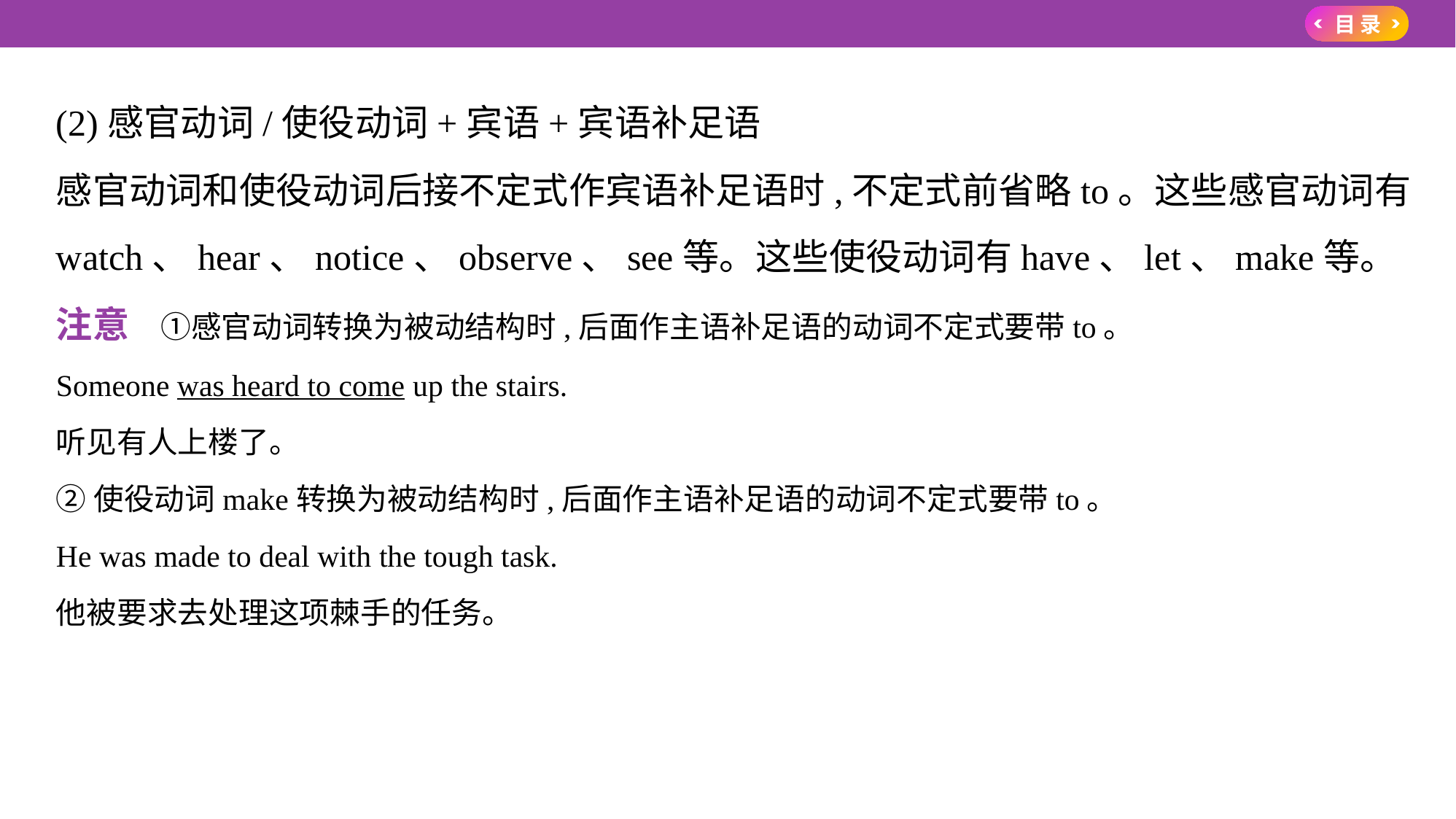

(2)感官动词/使役动词+宾语+宾语补足语
感官动词和使役动词后接不定式作宾语补足语时,不定式前省略to。这些感官动词有
watch、hear、notice、observe、see等。这些使役动词有have、let、make等。
注意    ①感官动词转换为被动结构时,后面作主语补足语的动词不定式要带to。
Someone was heard to come up the stairs.
听见有人上楼了。
②使役动词make转换为被动结构时,后面作主语补足语的动词不定式要带to。
He was made to deal with the tough task.
他被要求去处理这项棘手的任务。